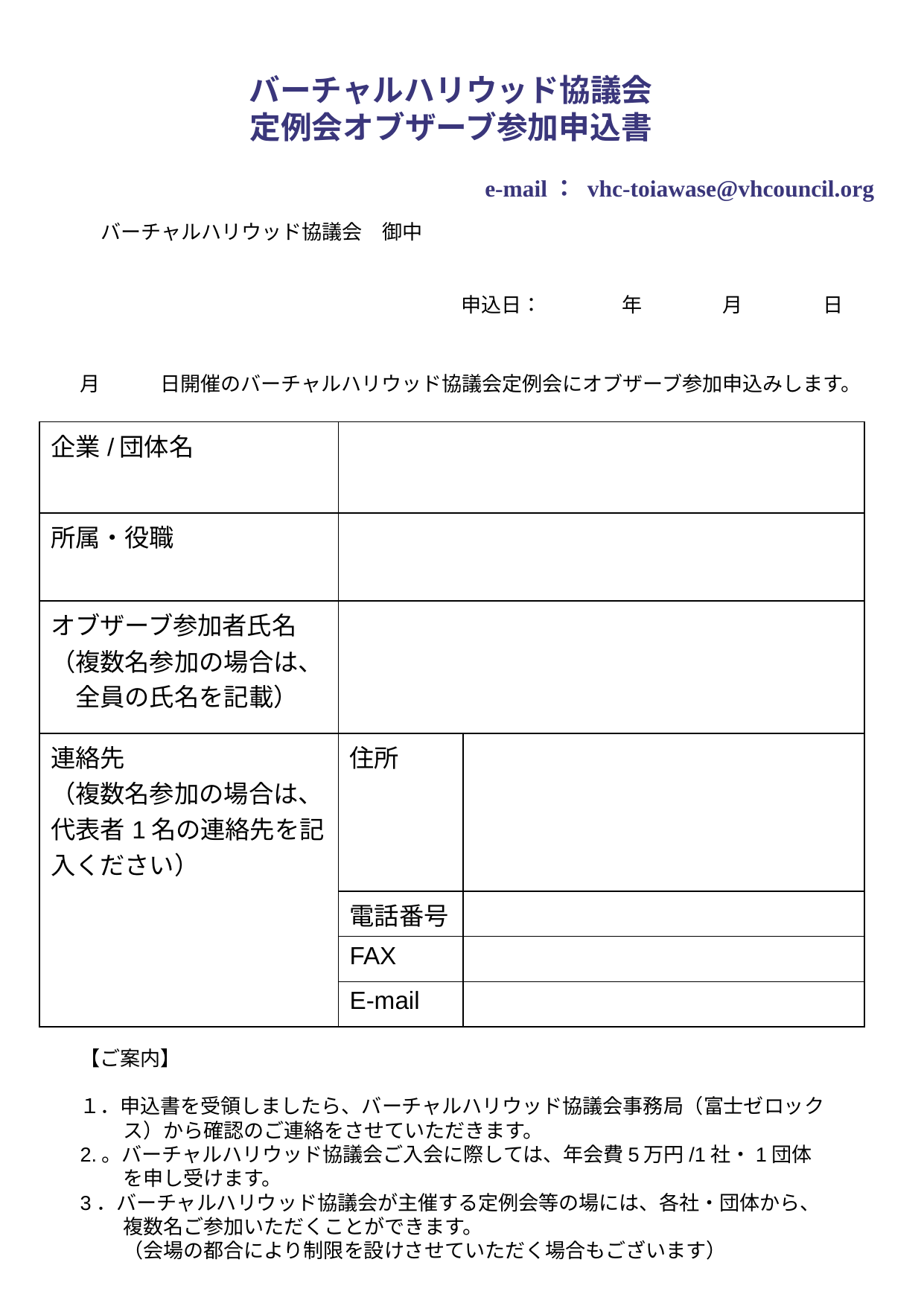

バーチャルハリウッド協議会
定例会オブザーブ参加申込書
e-mail： vhc-toiawase@vhcouncil.org
バーチャルハリウッド協議会　御中
申込日：　　　　年　　　　月　　　　日
　　月　　　日開催のバーチャルハリウッド協議会定例会にオブザーブ参加申込みします。
| 企業/団体名 |  |  |
| --- | --- | --- |
| 所属・役職 |  |  |
| オブザーブ参加者氏名 （複数名参加の場合は、 　全員の氏名を記載） |  |  |
| 連絡先 （複数名参加の場合は、代表者1名の連絡先を記入ください） | 住所 |  |
|  | 電話番号 |  |
|  | FAX |  |
|  | E-mail |  |
【ご案内】

１．申込書を受領しましたら、バーチャルハリウッド協議会事務局（富士ゼロックス）から確認のご連絡をさせていただきます。
2.。バーチャルハリウッド協議会ご入会に際しては、年会費5万円/1社・1団体を申し受けます。
3．バーチャルハリウッド協議会が主催する定例会等の場には、各社・団体から、複数名ご参加いただくことができます。
	（会場の都合により制限を設けさせていただく場合もございます）